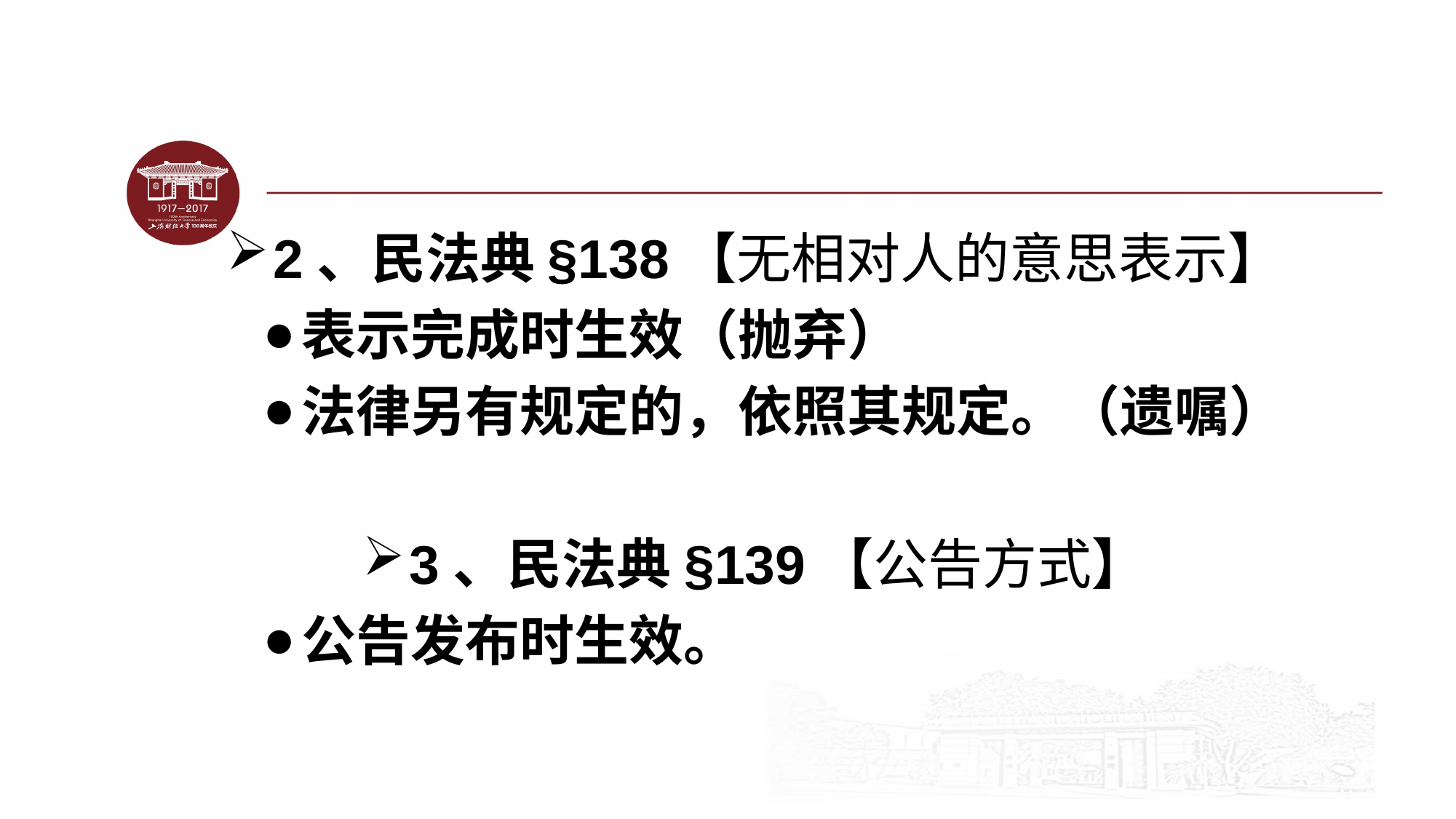

#
2、民法典§138【无相对人的意思表示】
表示完成时生效（抛弃）
法律另有规定的，依照其规定。（遗嘱）

3、民法典§139【公告方式】
公告发布时生效。